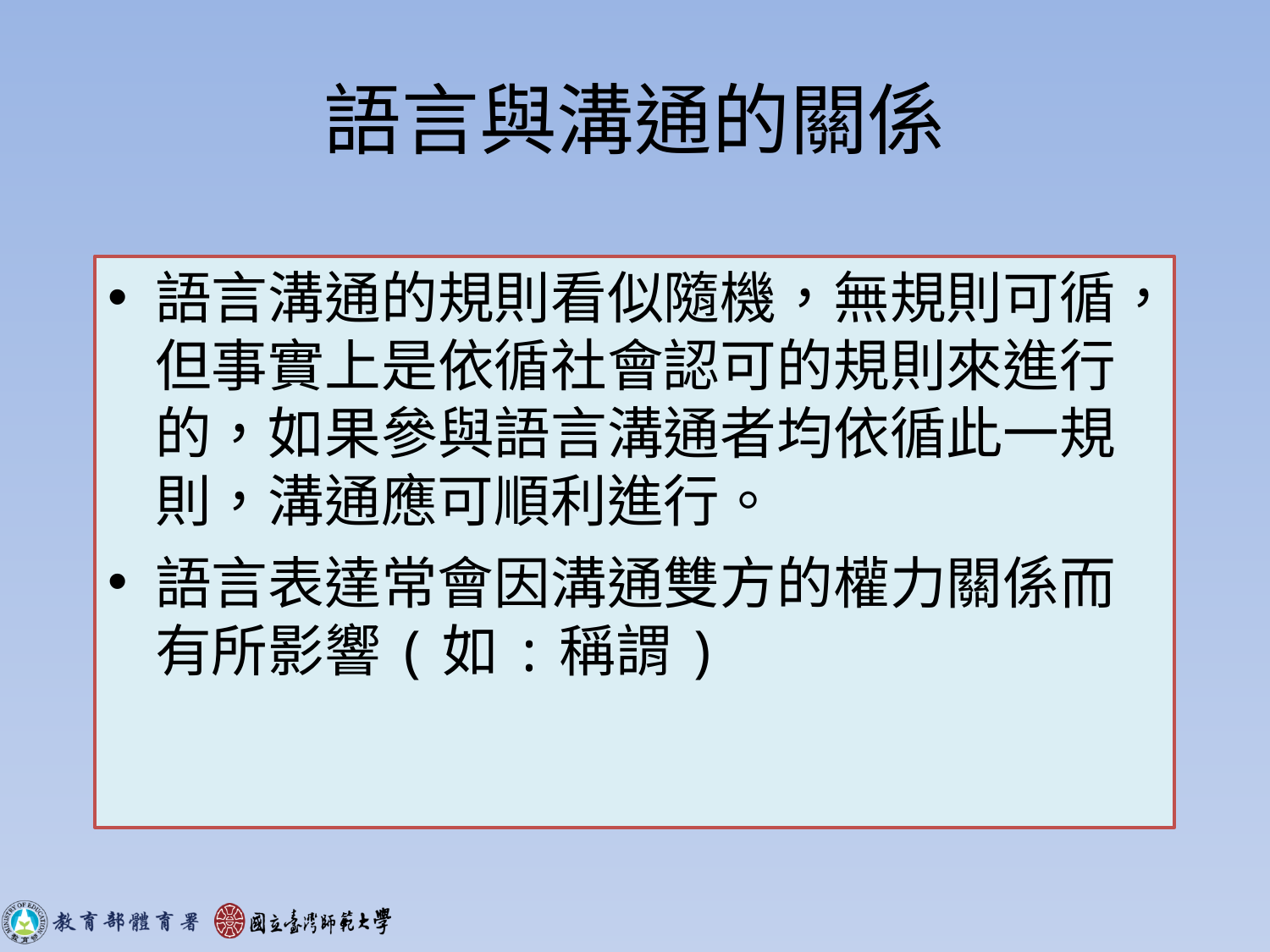

# 語言與溝通的關係
語言溝通的規則看似隨機，無規則可循，但事實上是依循社會認可的規則來進行的，如果參與語言溝通者均依循此一規則，溝通應可順利進行。
語言表達常會因溝通雙方的權力關係而有所影響(如:稱謂)